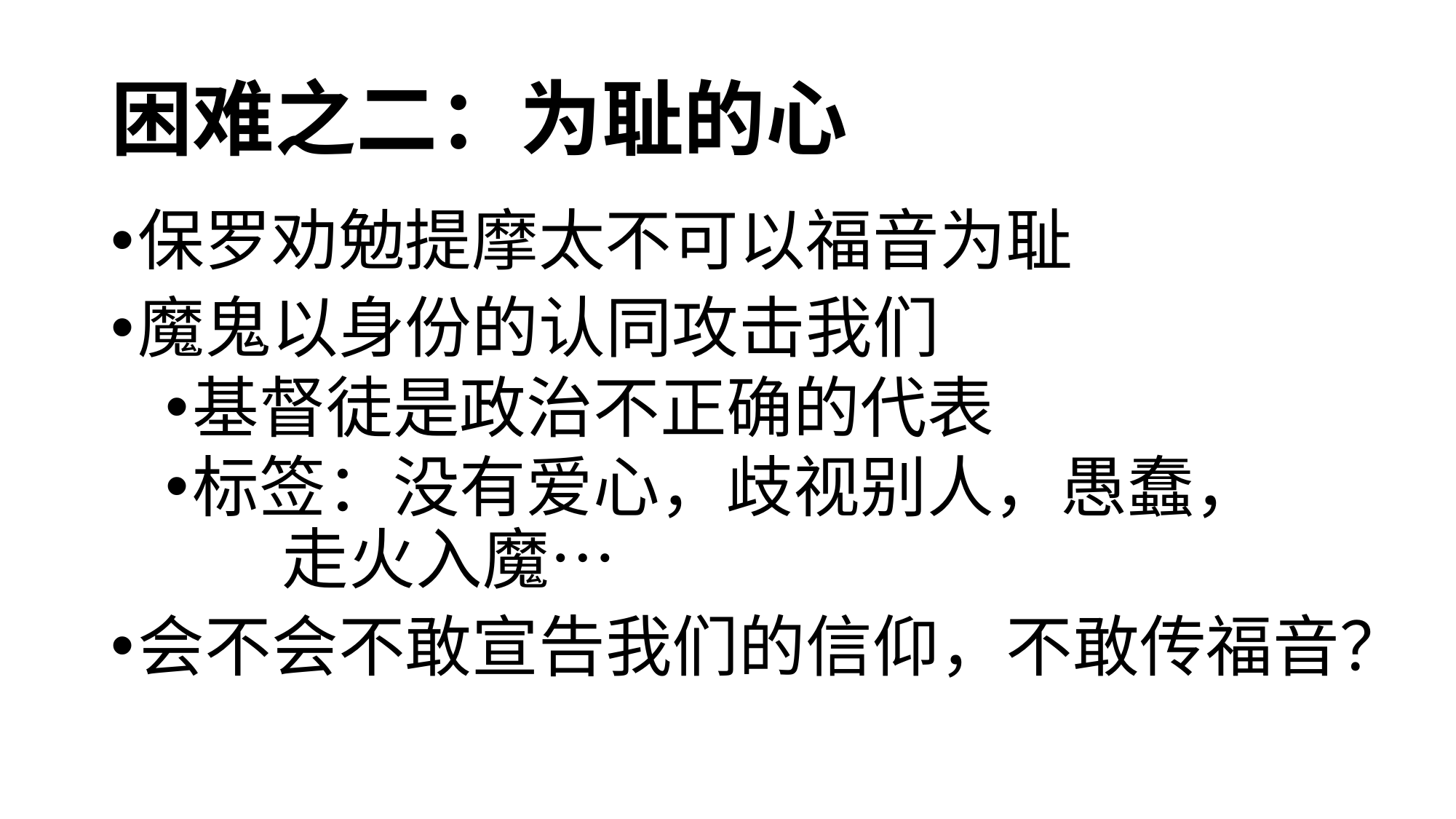

# 困难之二：为耻的心
保罗劝勉提摩太不可以福音为耻
魔鬼以身份的认同攻击我们
基督徒是政治不正确的代表
标签：没有爱心，歧视别人，愚蠢，              走火入魔…
会不会不敢宣告我们的信仰，不敢传福音？